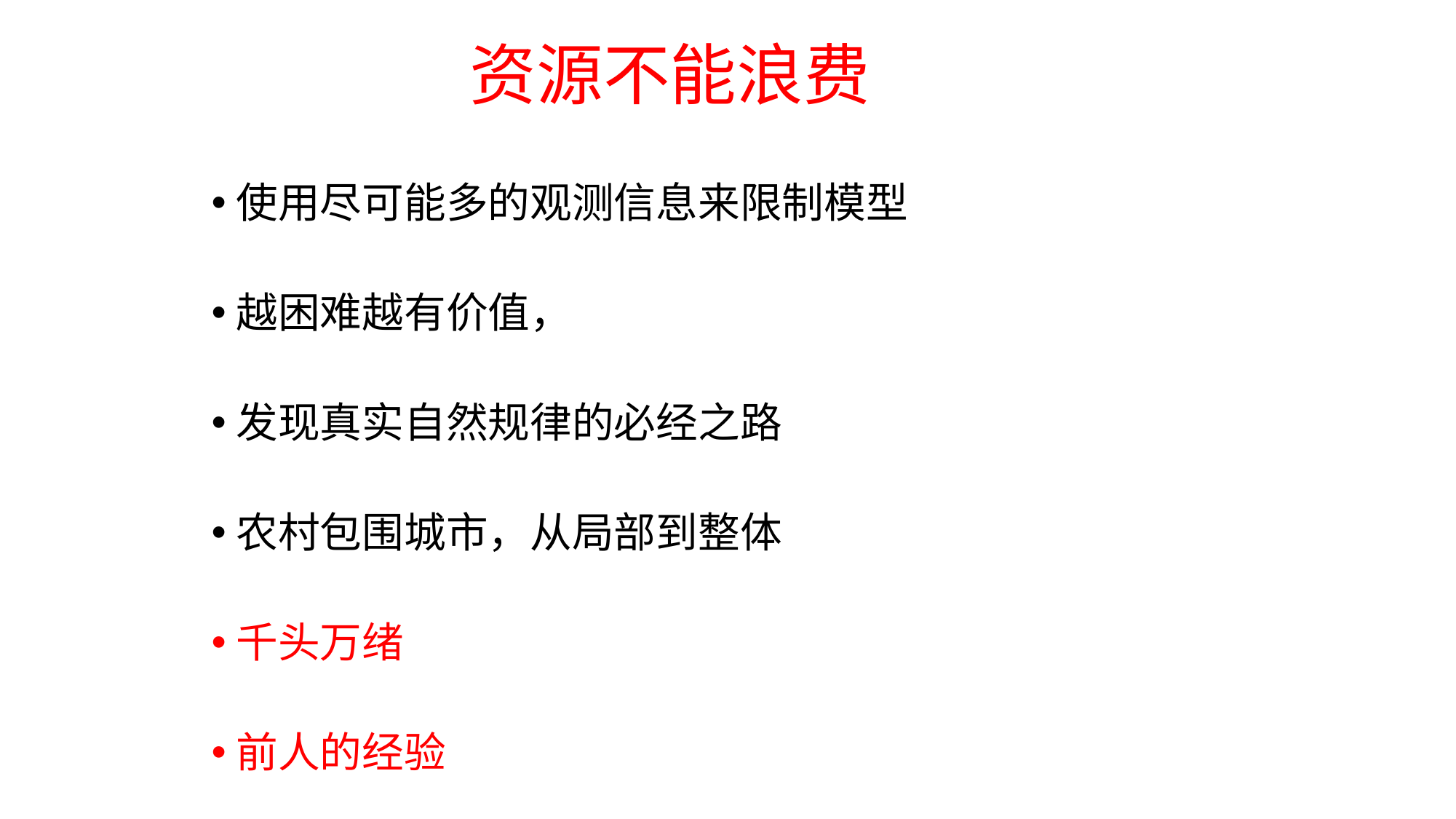

资源不能浪费
使用尽可能多的观测信息来限制模型

越困难越有价值，

发现真实自然规律的必经之路

农村包围城市，从局部到整体

千头万绪

前人的经验